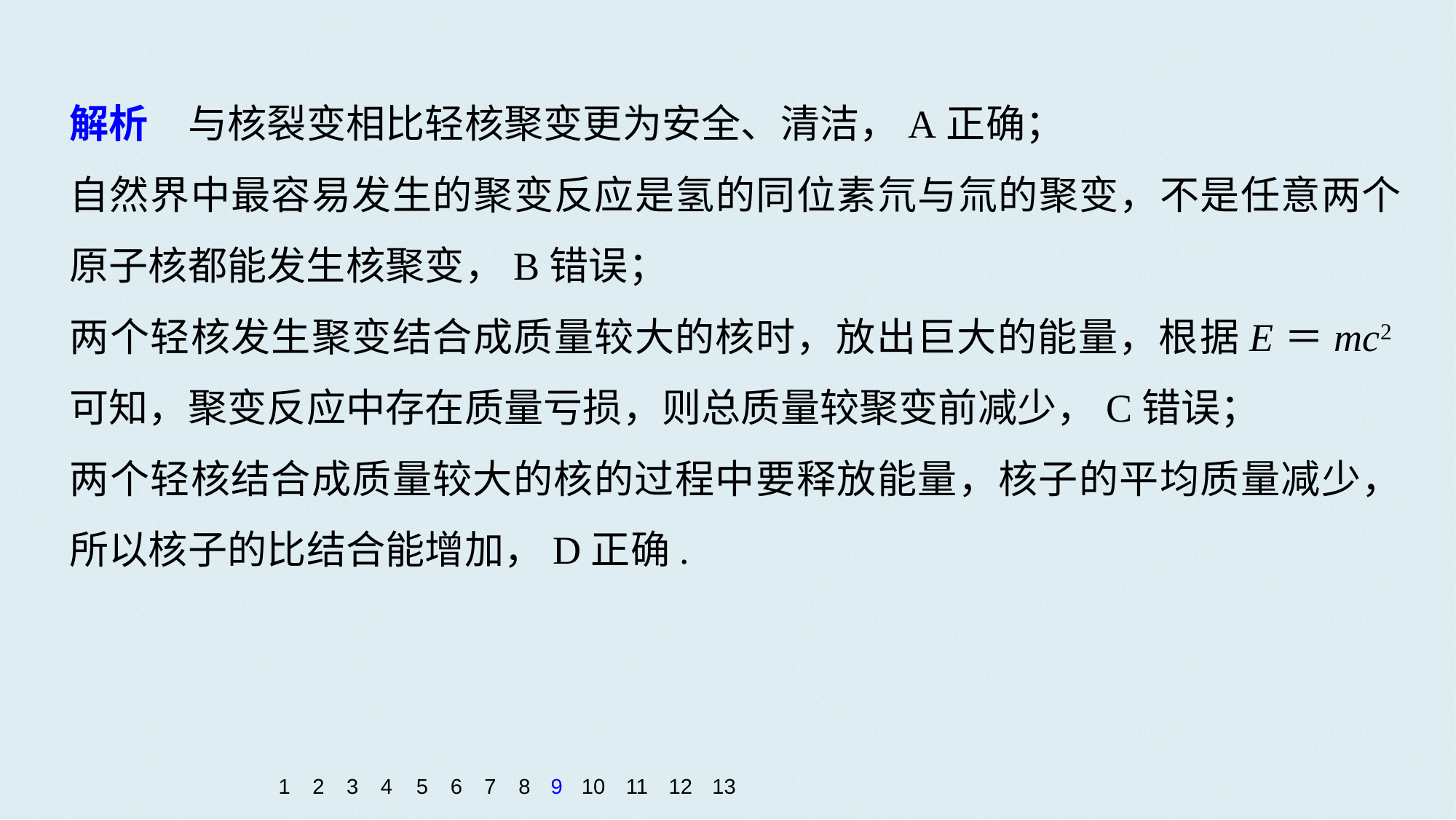

解析　与核裂变相比轻核聚变更为安全、清洁，A正确；
自然界中最容易发生的聚变反应是氢的同位素氘与氚的聚变，不是任意两个原子核都能发生核聚变，B错误；
两个轻核发生聚变结合成质量较大的核时，放出巨大的能量，根据E＝mc2可知，聚变反应中存在质量亏损，则总质量较聚变前减少，C错误；
两个轻核结合成质量较大的核的过程中要释放能量，核子的平均质量减少，所以核子的比结合能增加，D正确.
1
2
3
4
5
6
7
8
9
10
11
12
13